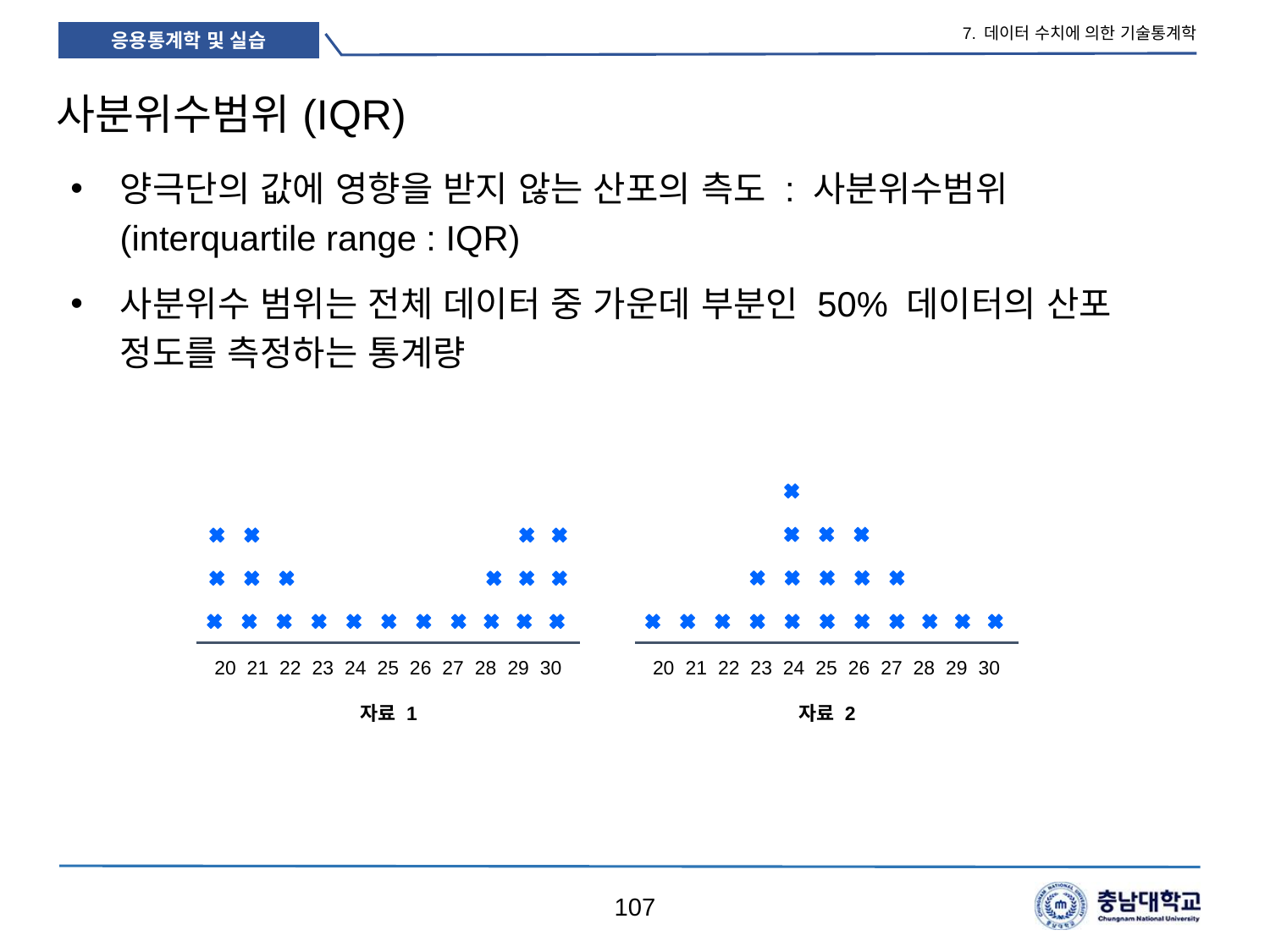

7. 데이터 수치에 의한 기술통계학
# 사분위수범위(IQR)
양극단의 값에 영향을 받지 않는 산포의 측도 : 사분위수범위 (interquartile range : IQR)
사분위수 범위는 전체 데이터 중 가운데 부분인 50% 데이터의 산포 정도를 측정하는 통계량

20  21  22  23  24  25  26  27  28  29  30
20  21  22  23  24  25  26  27  28  29  30
자료 1
자료 2
107